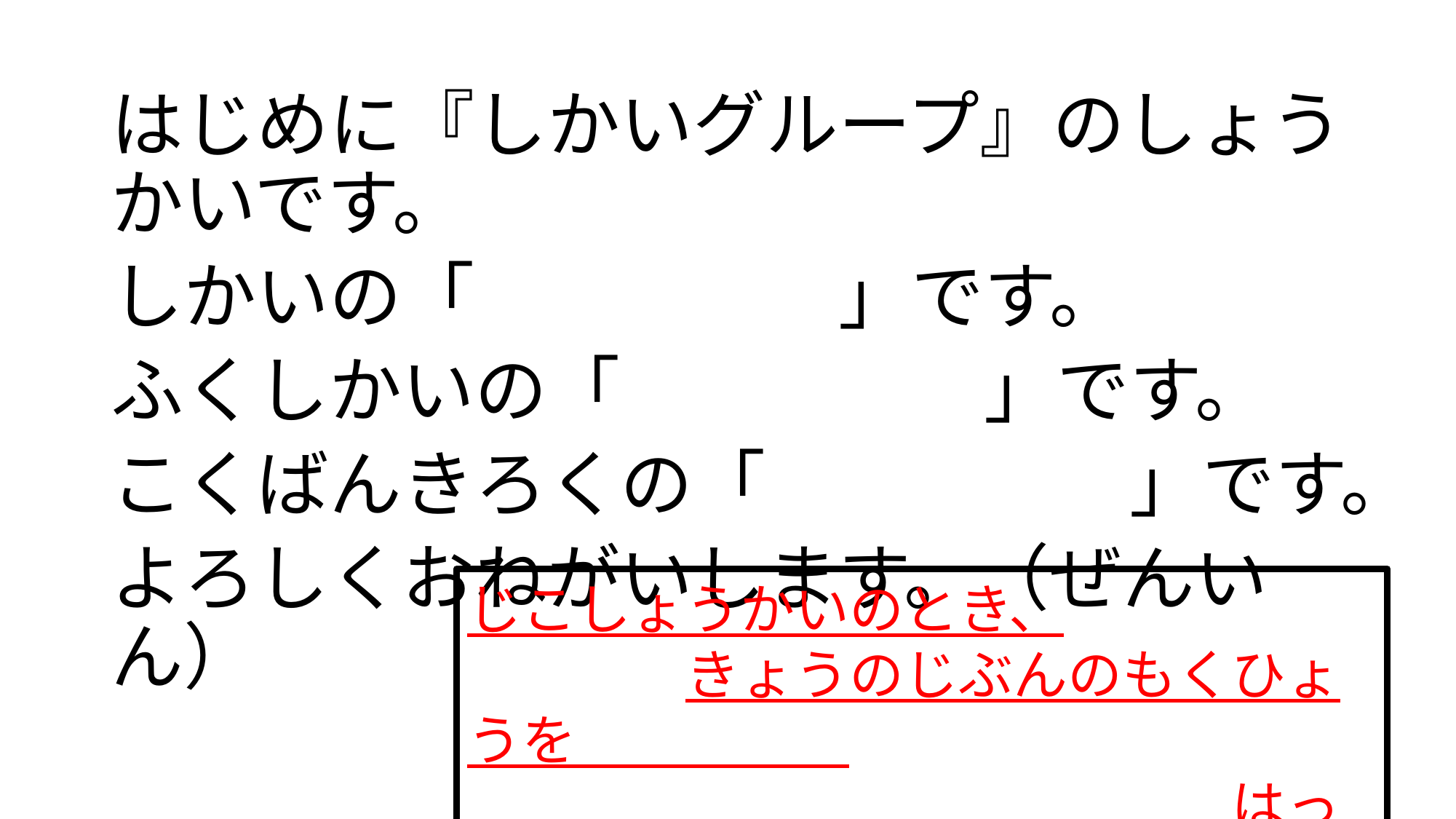

はじめに『しかいグループ』のしょうかいです。
しかいの「　　　　　」です。
ふくしかいの「　　　　　」です。
こくばんきろくの「　　　　　」です。
よろしくおねがいします。（ぜんいん）
じこしょうかいのとき、
　　　　きょうのじぶんのもくひょうを
　　　　　　　　　　　　　　はっぴょうする！